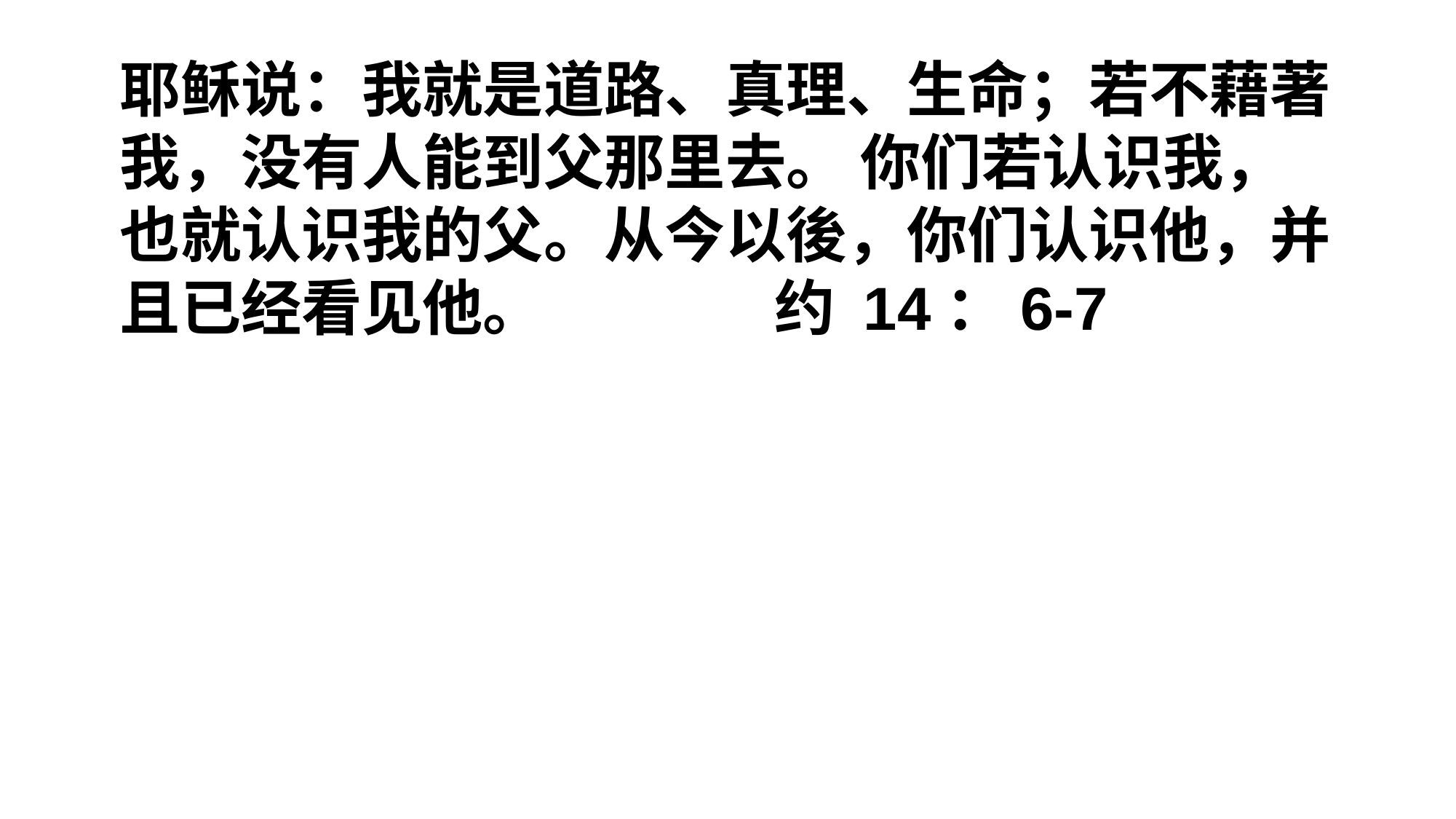

耶稣说：我就是道路、真理、生命；若不藉著我，没有人能到父那里去。 你们若认识我，也就认识我的父。从今以後，你们认识他，并且已经看见他。			约 14：6-7